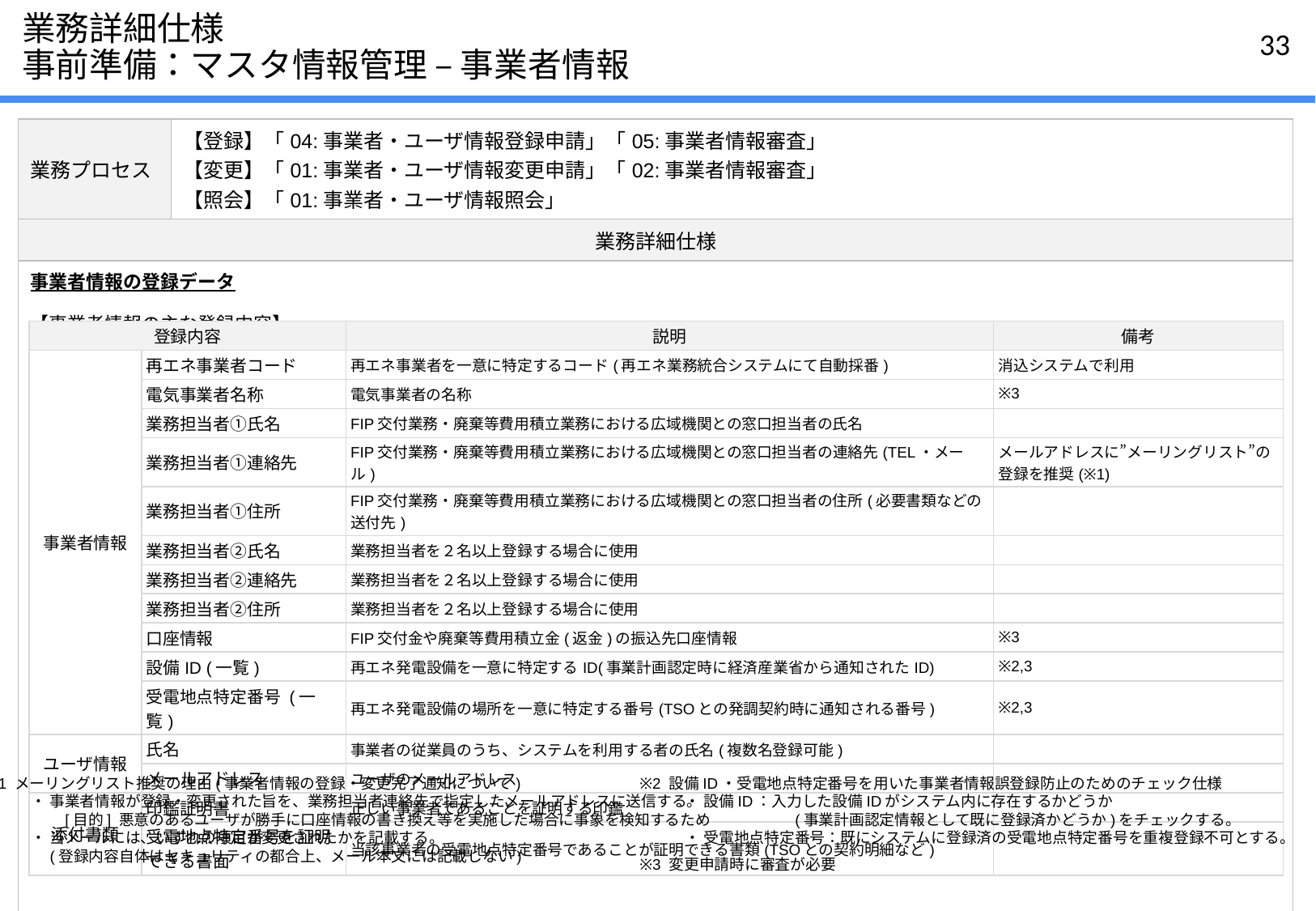

# 業務詳細仕様 事前準備：マスタ情報管理 – 事業者情報
| 業務プロセス | 【登録】「04:事業者・ユーザ情報登録申請」「05:事業者情報審査」 【変更】「01:事業者・ユーザ情報変更申請」「02:事業者情報審査」 【照会】「01:事業者・ユーザ情報照会」 |
| --- | --- |
| 業務詳細仕様 |  |
| 事業者情報の登録データ 【事業者情報の主な登録内容】 |  |
| 登録内容 |  | 説明 | 備考 |
| --- | --- | --- | --- |
| 事業者情報 | 再エネ事業者コード | 再エネ事業者を一意に特定するコード(再エネ業務統合システムにて自動採番) | 消込システムで利用 |
|  | 電気事業者名称 | 電気事業者の名称 | ※3 |
|  | 業務担当者①氏名 | FIP交付業務・廃棄等費用積立業務における広域機関との窓口担当者の氏名 |  |
|  | 業務担当者①連絡先 | FIP交付業務・廃棄等費用積立業務における広域機関との窓口担当者の連絡先(TEL・メール) | メールアドレスに”メーリングリスト”の登録を推奨(※1) |
|  | 業務担当者①住所 | FIP交付業務・廃棄等費用積立業務における広域機関との窓口担当者の住所(必要書類などの送付先) |  |
|  | 業務担当者②氏名 | 業務担当者を２名以上登録する場合に使用 |  |
|  | 業務担当者②連絡先 | 業務担当者を２名以上登録する場合に使用 |  |
|  | 業務担当者②住所 | 業務担当者を２名以上登録する場合に使用 |  |
|  | 口座情報 | FIP交付金や廃棄等費用積立金(返金)の振込先口座情報 | ※3 |
|  | 設備ID (一覧) | 再エネ発電設備を一意に特定するID(事業計画認定時に経済産業省から通知されたID) | ※2,3 |
|  | 受電地点特定番号 (一覧) | 再エネ発電設備の場所を一意に特定する番号(TSOとの発調契約時に通知される番号) | ※2,3 |
| ユーザ情報 | 氏名 | 事業者の従業員のうち、システムを利用する者の氏名(複数名登録可能) |  |
|  | メールアドレス | ユーザのメールアドレス |  |
| 添付書類 | 印鑑証明書 | 正しい事業者であることを証明する印鑑 |  |
|  | 受電地点特定番号を証明できる書面 | 当該事業者の受電地点特定番号であることが証明できる書類(TSOとの契約明細など) |  |
※1 メーリングリスト推奨の理由(事業者情報の登録・変更完了通知について)
　　　・ 事業者情報が登録・変更された旨を、業務担当者連絡先で指定したメールアドレスに送信する。
　　　　　[目的] 悪意のあるユーザが勝手に口座情報の書き換え等を実施した場合に事象を検知するため
　　　・ 当メールには、いずれの項目が変更されたかを記載する。
　　　　(登録内容自体はセキュリティの都合上、メール本文には記載しない)
※2 設備ID・受電地点特定番号を用いた事業者情報誤登録防止のためのチェック仕様
　　　・ 設備ID：入力した設備IDがシステム内に存在するかどうか
　　　　　　　　　　(事業計画認定情報として既に登録済かどうか)をチェックする。
　　　・ 受電地点特定番号：既にシステムに登録済の受電地点特定番号を重複登録不可とする。

※3 変更申請時に審査が必要